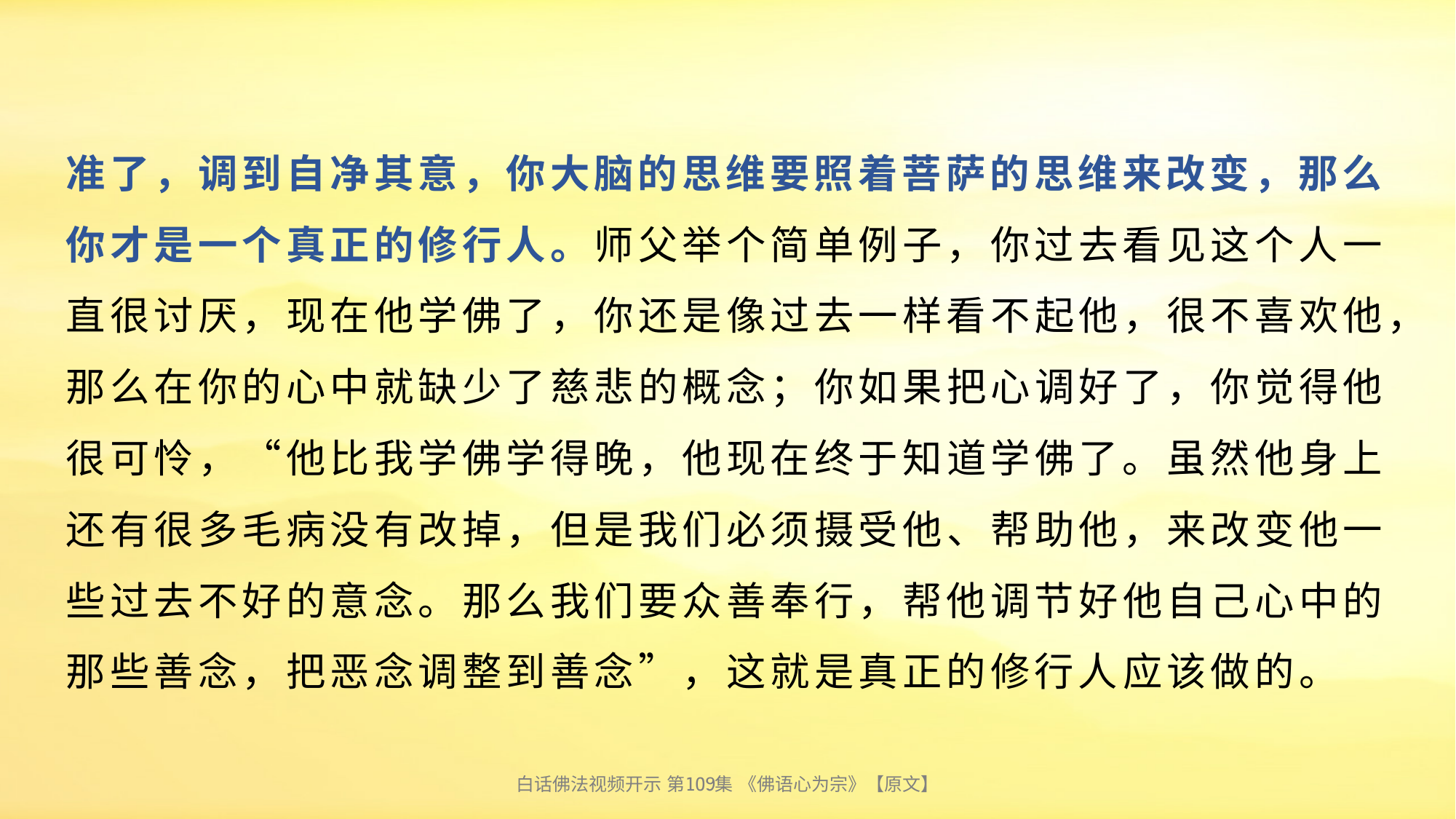

# 准了，调到自净其意，你大脑的思维要照着菩萨的思维来改变，那么你才是一个真正的修行人。师父举个简单例子，你过去看见这个人一直很讨厌，现在他学佛了，你还是像过去一样看不起他，很不喜欢他，那么在你的心中就缺少了慈悲的概念；你如果把心调好了，你觉得他很可怜，“他比我学佛学得晚，他现在终于知道学佛了。虽然他身上还有很多毛病没有改掉，但是我们必须摄受他、帮助他，来改变他一些过去不好的意念。那么我们要众善奉行，帮他调节好他自己心中的那些善念，把恶念调整到善念”，这就是真正的修行人应该做的。
白话佛法视频开示 第109集 《佛语心为宗》【原文】